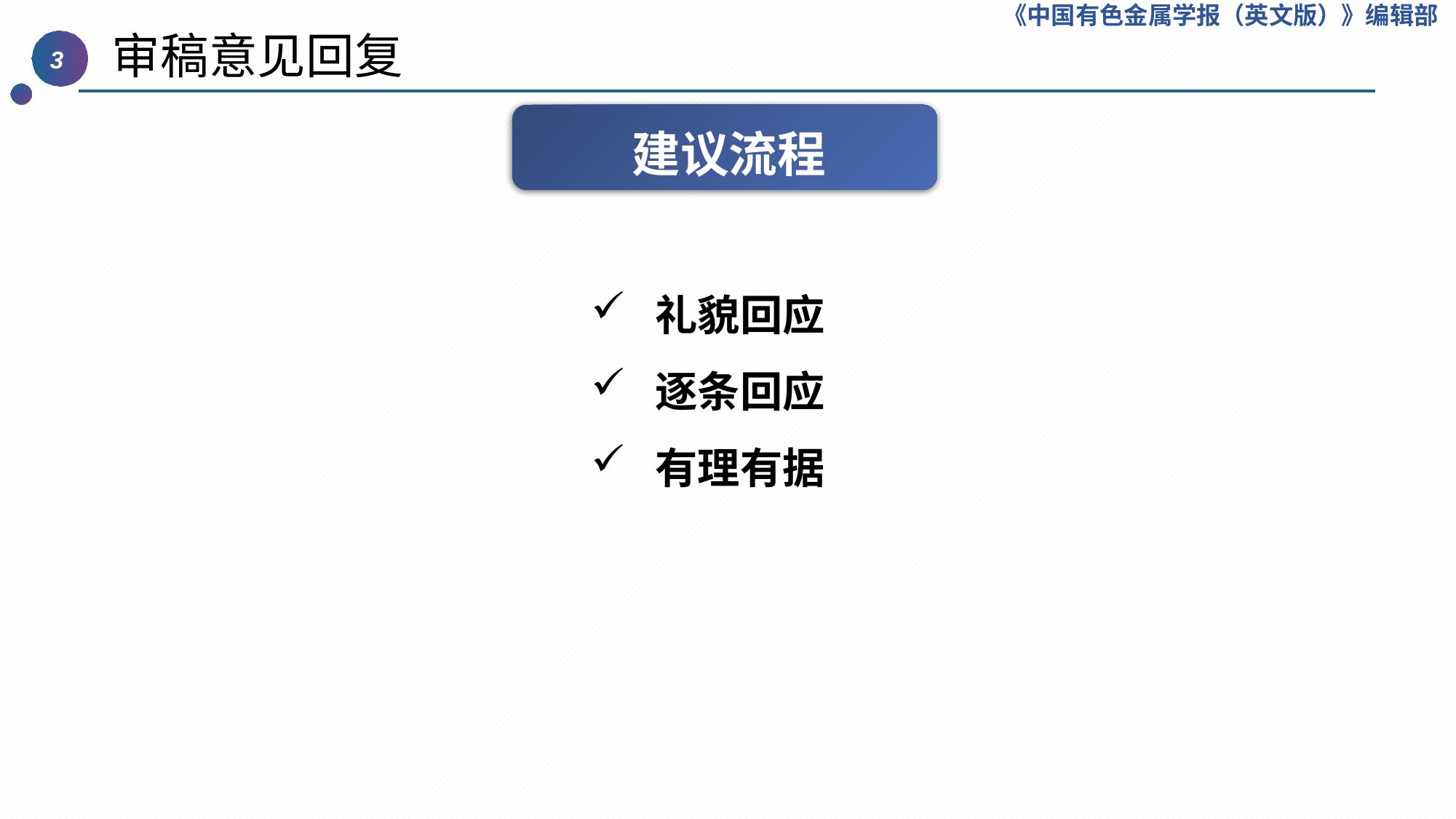

《中国有色金属学报（英文版）》编辑部

      审稿意见回复

3

建议流程
  礼貌回应
  逐条回应
  有理有据